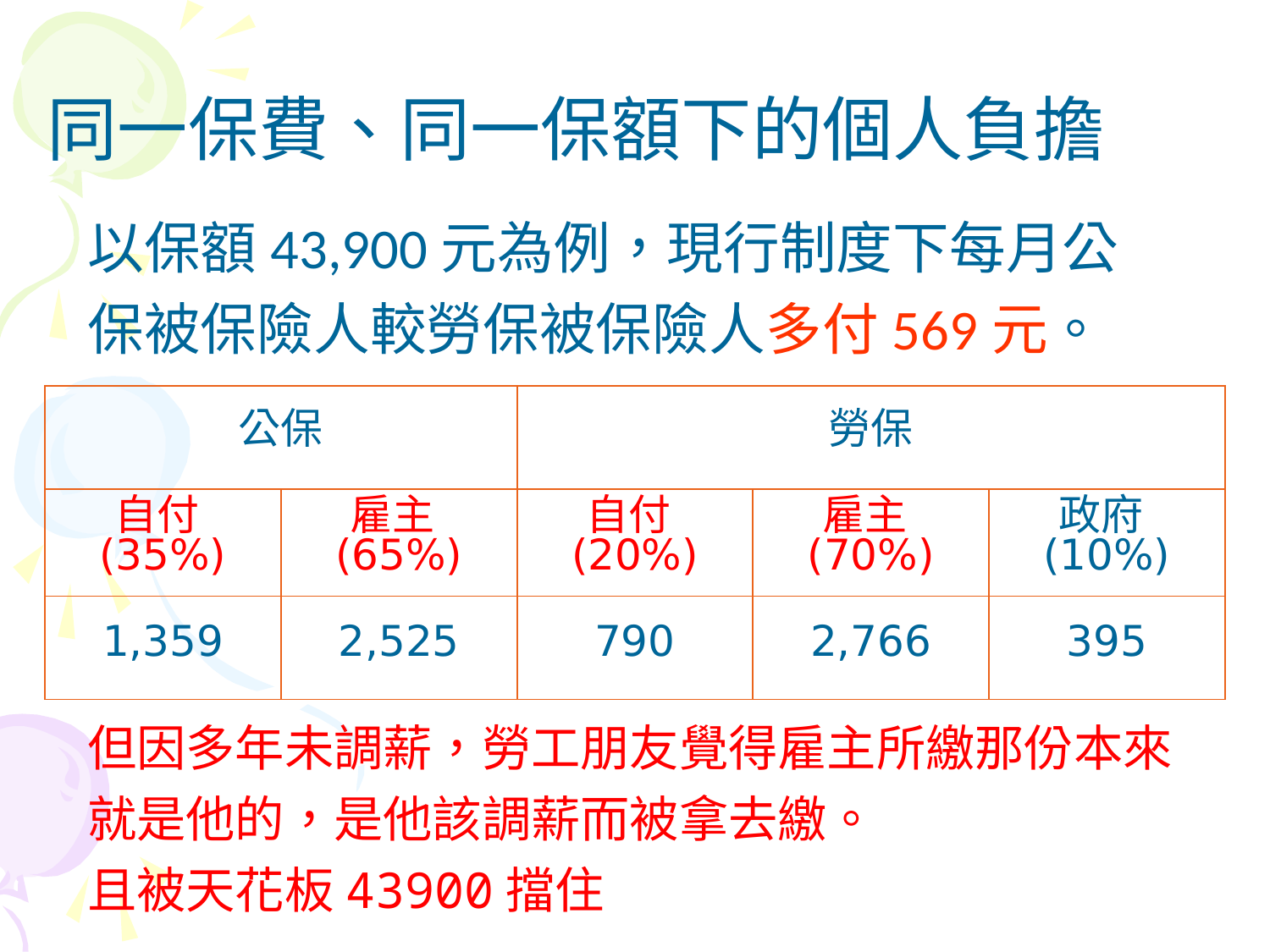

同一保費、同一保額下的個人負擔
以保額43,900元為例，現行制度下每月公保被保險人較勞保被保險人多付569元。
| 公保 |  | 勞保 |  |  |
| --- | --- | --- | --- | --- |
| 自付(35%) | 雇主(65%) | 自付(20%) | 雇主(70%) | 政府(10%) |
| 1,359 | 2,525 | 790 | 2,766 | 395 |
但因多年未調薪，勞工朋友覺得雇主所繳那份本來就是他的，是他該調薪而被拿去繳。
且被天花板43900擋住